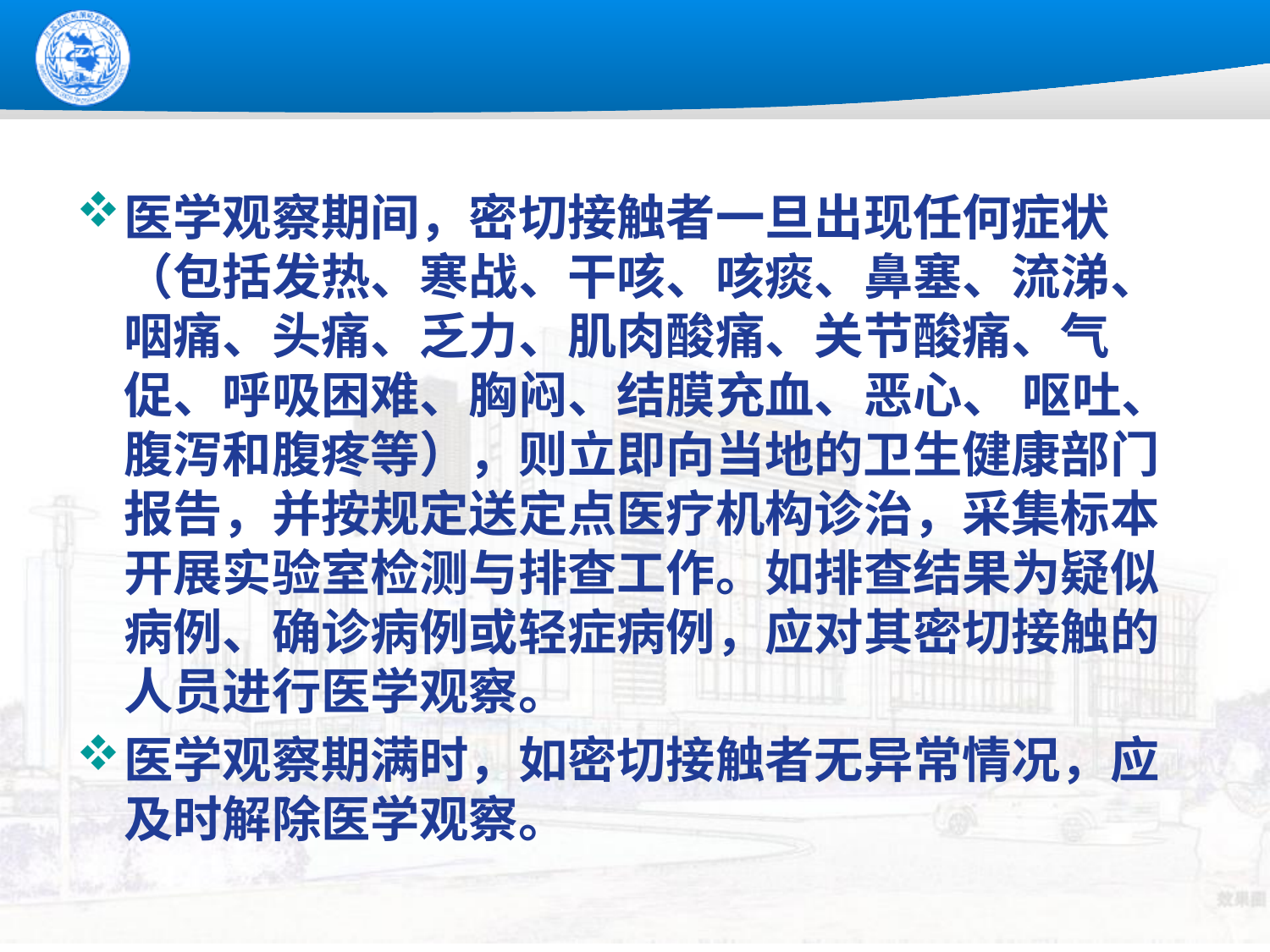

#
医学观察期间，密切接触者一旦出现任何症状（包括发热、寒战、干咳、咳痰、鼻塞、流涕、咽痛、头痛、乏力、肌肉酸痛、关节酸痛、气促、呼吸困难、胸闷、结膜充血、恶心、 呕吐、腹泻和腹疼等），则立即向当地的卫生健康部门报告，并按规定送定点医疗机构诊治，采集标本开展实验室检测与排查工作。如排查结果为疑似病例、确诊病例或轻症病例，应对其密切接触的人员进行医学观察。
医学观察期满时，如密切接触者无异常情况，应及时解除医学观察。